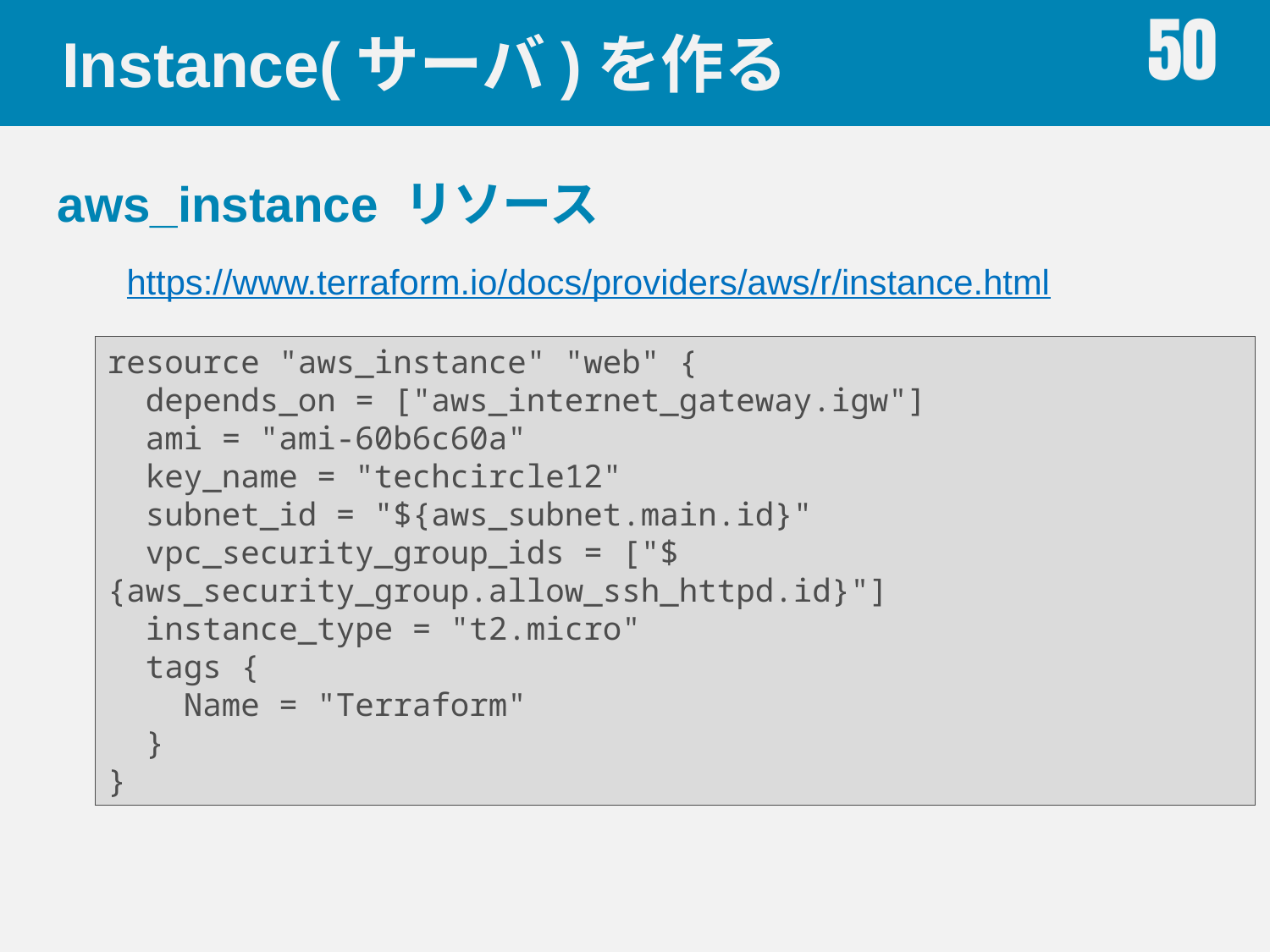

# Instance(サーバ)を作る
 50
aws_instance リソース
https://www.terraform.io/docs/providers/aws/r/instance.html
resource "aws_instance" "web" {
  depends_on = ["aws_internet_gateway.igw"]
  ami = "ami-60b6c60a"
  key_name = "techcircle12"
  subnet_id = "${aws_subnet.main.id}"
  vpc_security_group_ids = ["${aws_security_group.allow_ssh_httpd.id}"]
  instance_type = "t2.micro"
  tags {
    Name = "Terraform"
  }
}